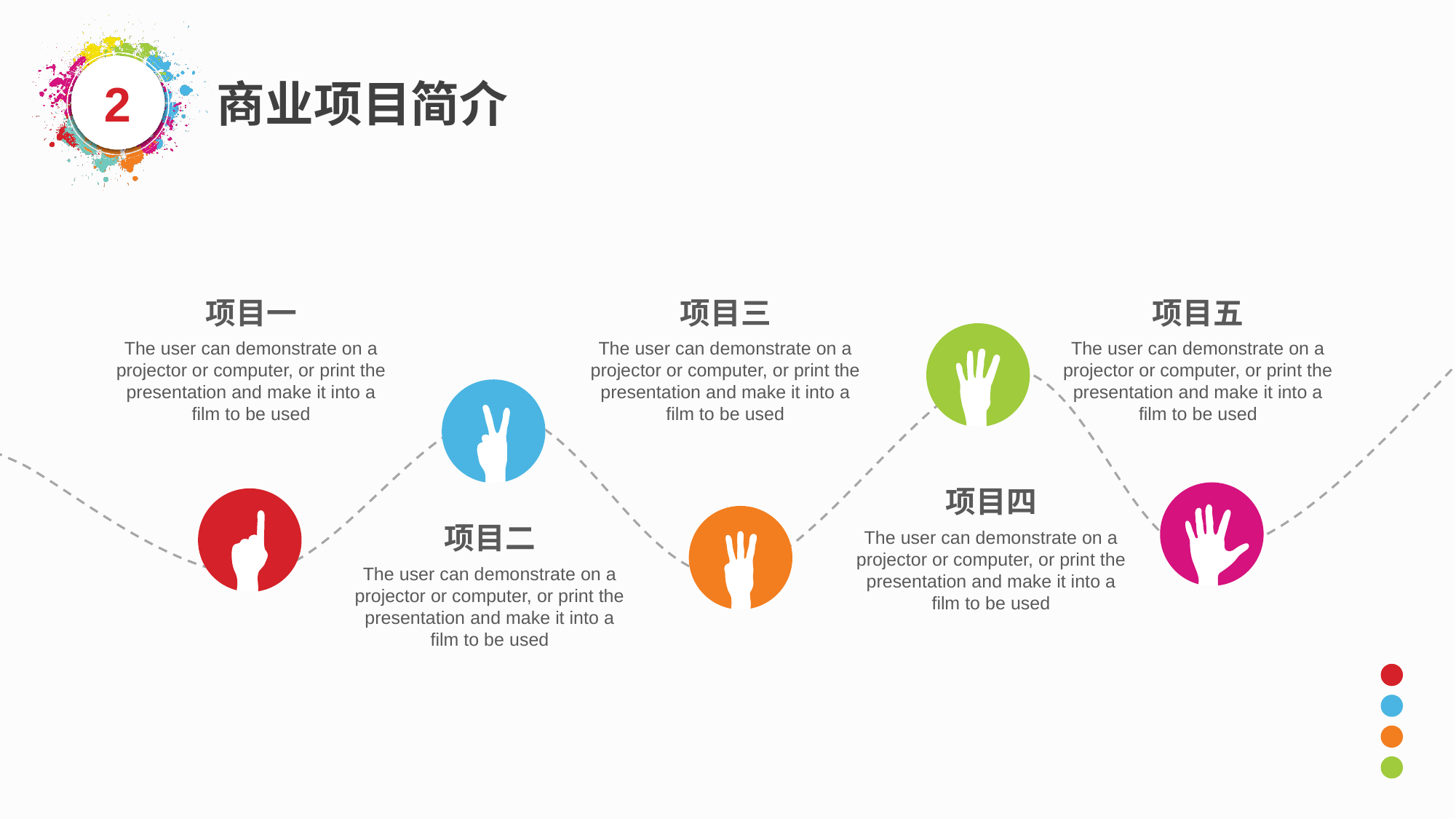

2
商业项目简介
项目一
The user can demonstrate on a projector or computer, or print the presentation and make it into a film to be used
项目三
The user can demonstrate on a projector or computer, or print the presentation and make it into a film to be used
项目五
The user can demonstrate on a projector or computer, or print the presentation and make it into a film to be used

项目四
The user can demonstrate on a projector or computer, or print the presentation and make it into a film to be used

项目二
The user can demonstrate on a projector or computer, or print the presentation and make it into a film to be used